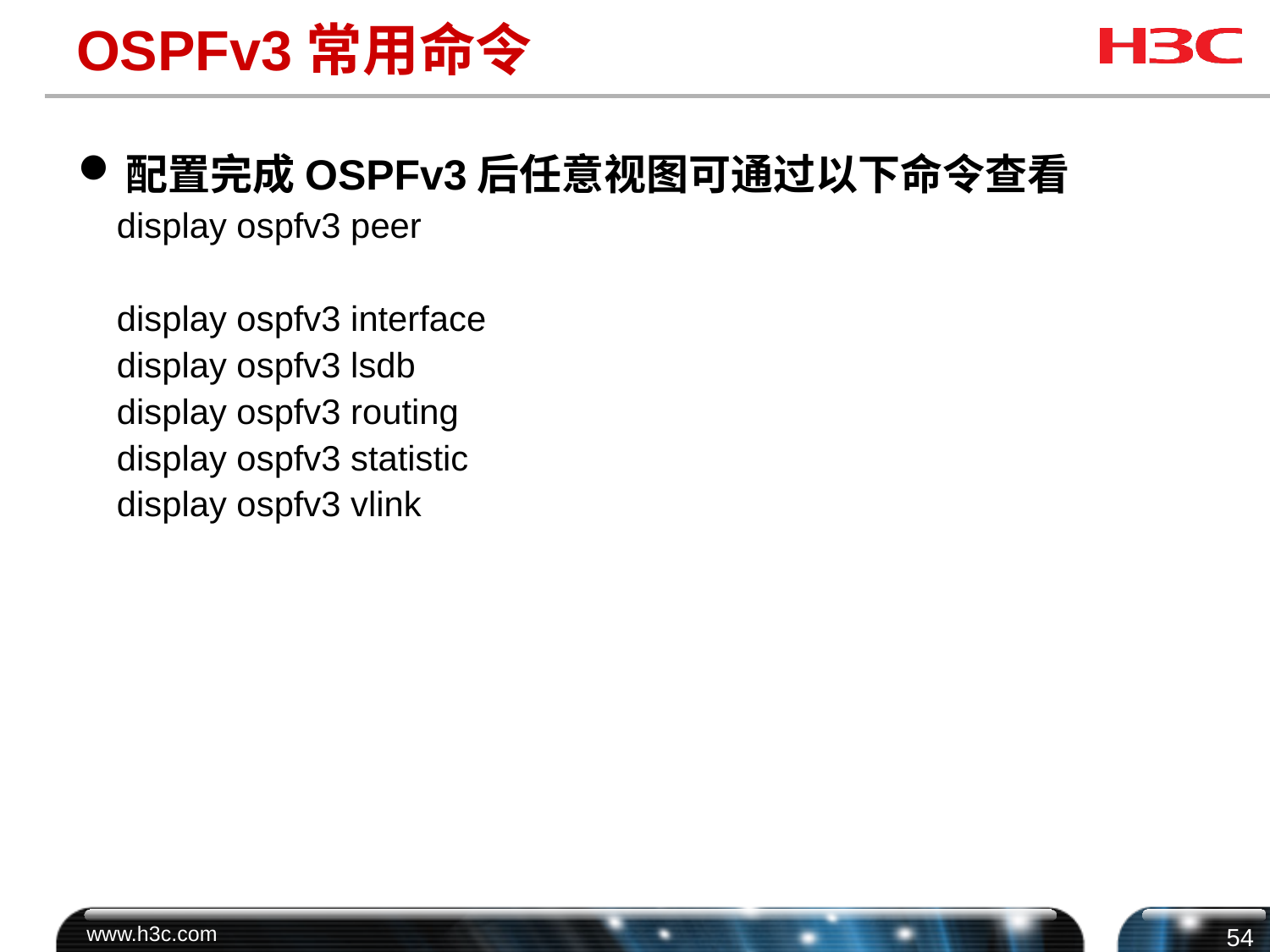

# OSPFv3常用命令
配置完成OSPFv3后任意视图可通过以下命令查看
    display ospfv3 peer
    display ospfv3 interface
    display ospfv3 lsdb
    display ospfv3 routing
    display ospfv3 statistic
    display ospfv3 vlink